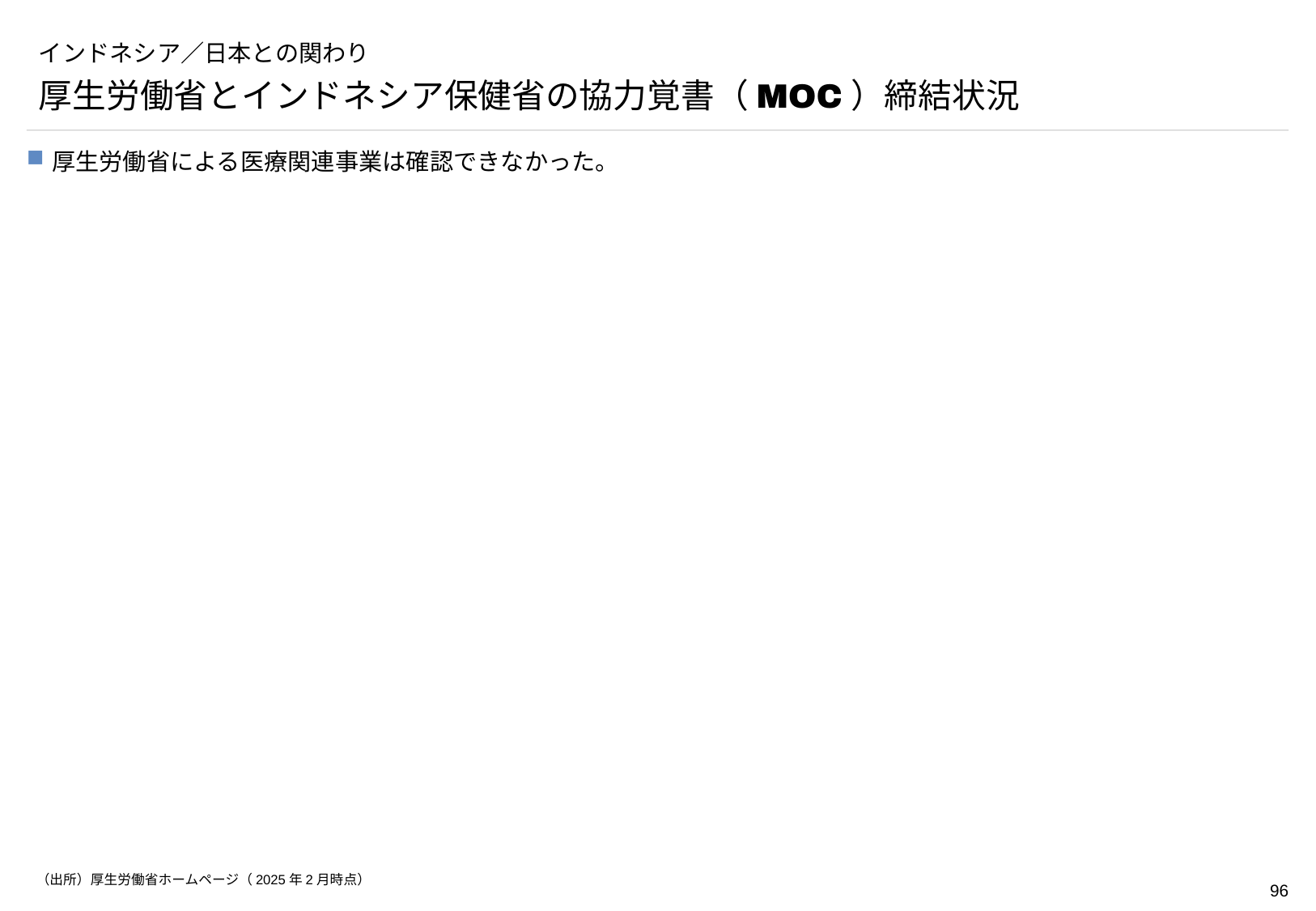

# インドネシア／日本との関わり
厚生労働省とインドネシア保健省の協力覚書（MOC）締結状況
厚生労働省による医療関連事業は確認できなかった。
（出所）厚生労働省ホームページ（2025年2月時点）